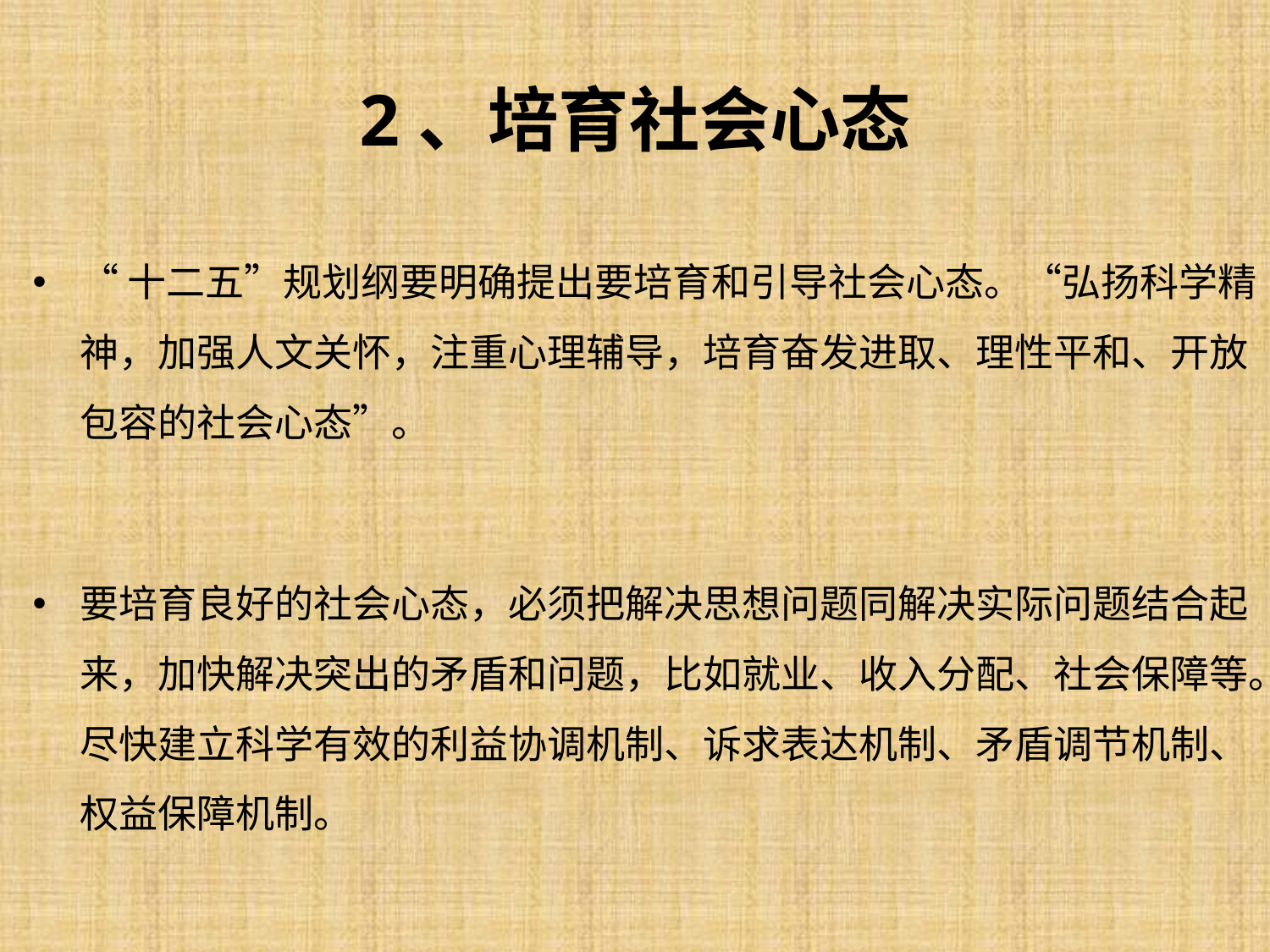

2、培育社会心态
“十二五”规划纲要明确提出要培育和引导社会心态。“弘扬科学精神，加强人文关怀，注重心理辅导，培育奋发进取、理性平和、开放包容的社会心态”。

要培育良好的社会心态，必须把解决思想问题同解决实际问题结合起来，加快解决突出的矛盾和问题，比如就业、收入分配、社会保障等。尽快建立科学有效的利益协调机制、诉求表达机制、矛盾调节机制、权益保障机制。